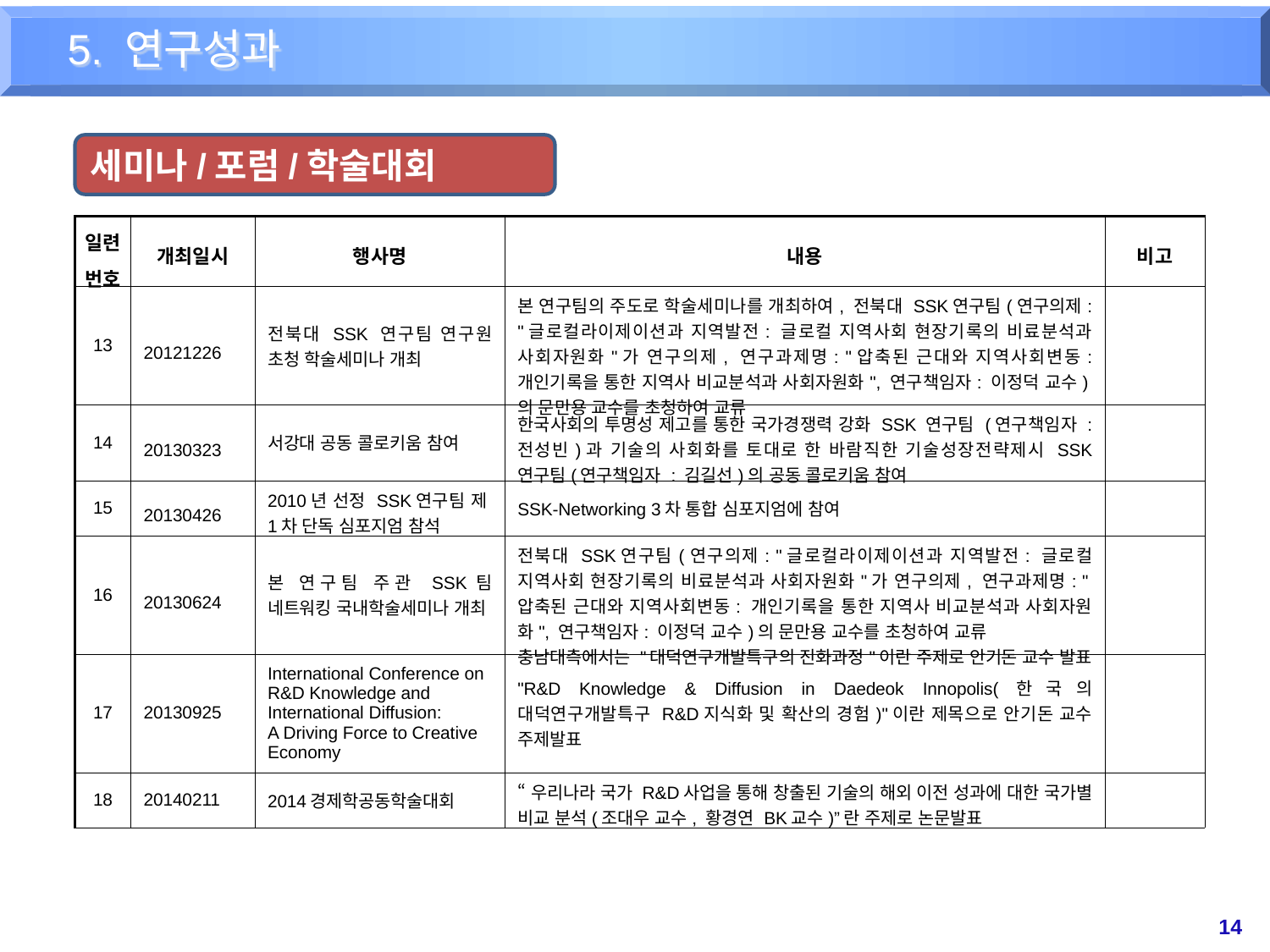

5. 연구성과
세미나/포럼/학술대회
| 일련 번호 | 개최일시 | 행사명 | 내용 | 비고 |
| --- | --- | --- | --- | --- |
| 13 | 20121226 | 전북대 SSK 연구팀 연구원 초청 학술세미나 개최 | 본 연구팀의 주도로 학술세미나를 개최하여, 전북대 SSK연구팀(연구의제: "글로컬라이제이션과 지역발전: 글로컬 지역사회 현장기록의 비료분석과 사회자원화"가 연구의제, 연구과제명: "압축된 근대와 지역사회변동: 개인기록을 통한 지역사 비교분석과 사회자원화", 연구책임자: 이정덕 교수)의 문만용 교수를 초청하여 교류 |  |
| 14 | 20130323 | 서강대 공동 콜로키움 참여 | 한국사회의 투명성 제고를 통한 국가경쟁력 강화 SSK 연구팀 (연구책임자 : 전성빈)과 기술의 사회화를 토대로 한 바람직한 기술성장전략제시 SSK 연구팀(연구책임자 : 김길선)의 공동 콜로키움 참여 |  |
| 15 | 20130426 | 2010년 선정 SSK연구팀 제1차 단독 심포지엄 참석 | SSK-Networking 3차 통합 심포지엄에 참여 |  |
| 16 | 20130624 | 본 연구팀 주관 SSK팀 네트워킹 국내학술세미나 개최 | 전북대 SSK연구팀(연구의제: "글로컬라이제이션과 지역발전: 글로컬 지역사회 현장기록의 비료분석과 사회자원화"가 연구의제, 연구과제명: "압축된 근대와 지역사회변동: 개인기록을 통한 지역사 비교분석과 사회자원화", 연구책임자: 이정덕 교수)의 문만용 교수를 초청하여 교류 충남대측에서는 "대덕연구개발특구의 진화과정"이란 주제로 안기돈 교수 발표 |  |
| 17 | 20130925 | International Conference on R&D Knowledge and International Diffusion: A Driving Force to Creative Economy | "R&D Knowledge & Diffusion in Daedeok Innopolis(한국의 대덕연구개발특구 R&D지식화 및 확산의 경험)"이란 제목으로 안기돈 교수 주제발표 |  |
| 18 | 20140211 | 2014경제학공동학술대회 | “우리나라 국가 R&D사업을 통해 창출된 기술의 해외 이전 성과에 대한 국가별 비교 분석(조대우 교수, 황경연 BK교수)”란 주제로 논문발표 |  |
14